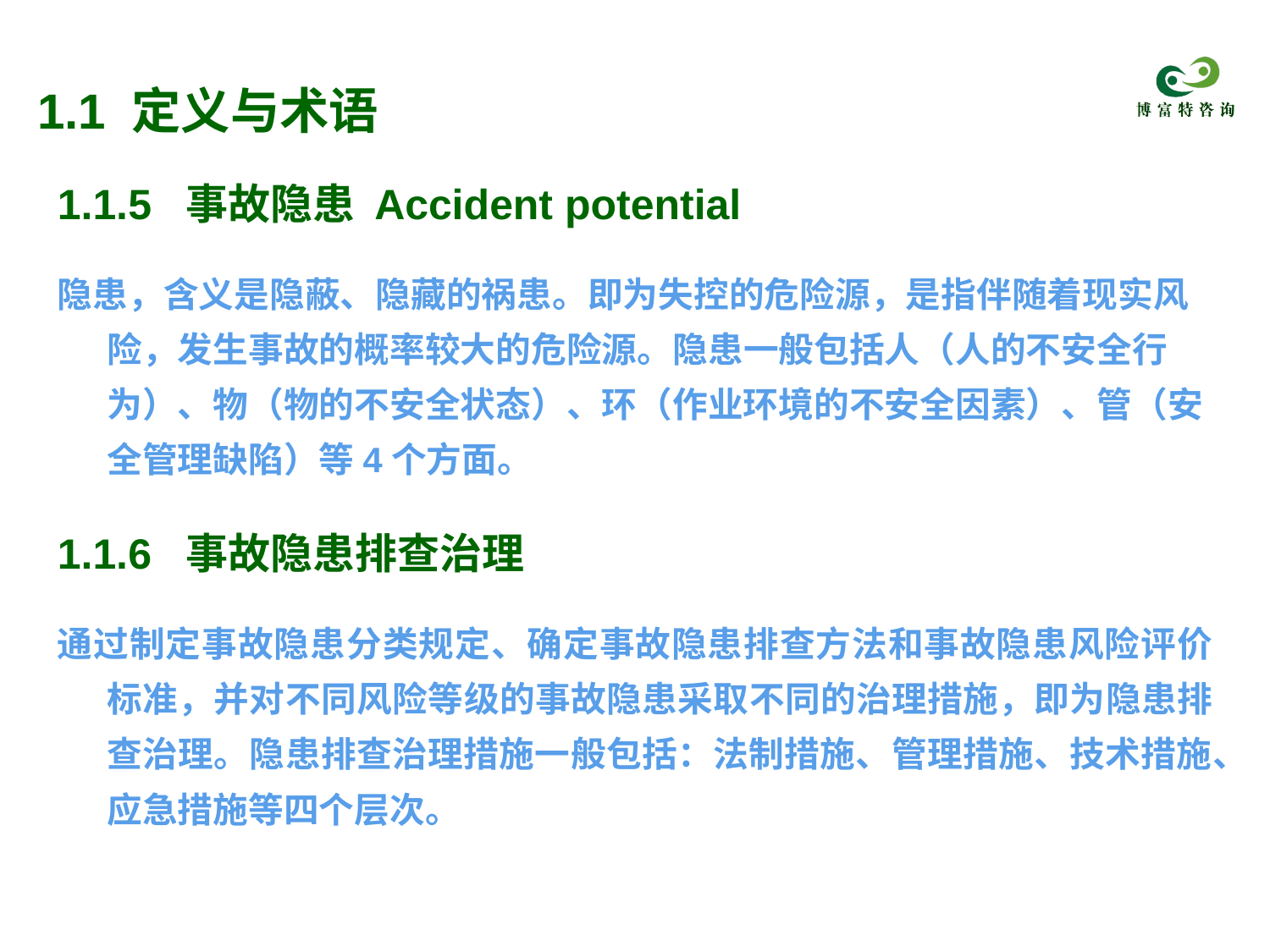

# 1.1 定义与术语
1.1.5  事故隐患 Accident potential
隐患，含义是隐蔽、隐藏的祸患。即为失控的危险源，是指伴随着现实风险，发生事故的概率较大的危险源。隐患一般包括人（人的不安全行为）、物（物的不安全状态）、环（作业环境的不安全因素）、管（安全管理缺陷）等4个方面。
1.1.6  事故隐患排查治理
通过制定事故隐患分类规定、确定事故隐患排查方法和事故隐患风险评价标准，并对不同风险等级的事故隐患采取不同的治理措施，即为隐患排查治理。隐患排查治理措施一般包括：法制措施、管理措施、技术措施、应急措施等四个层次。